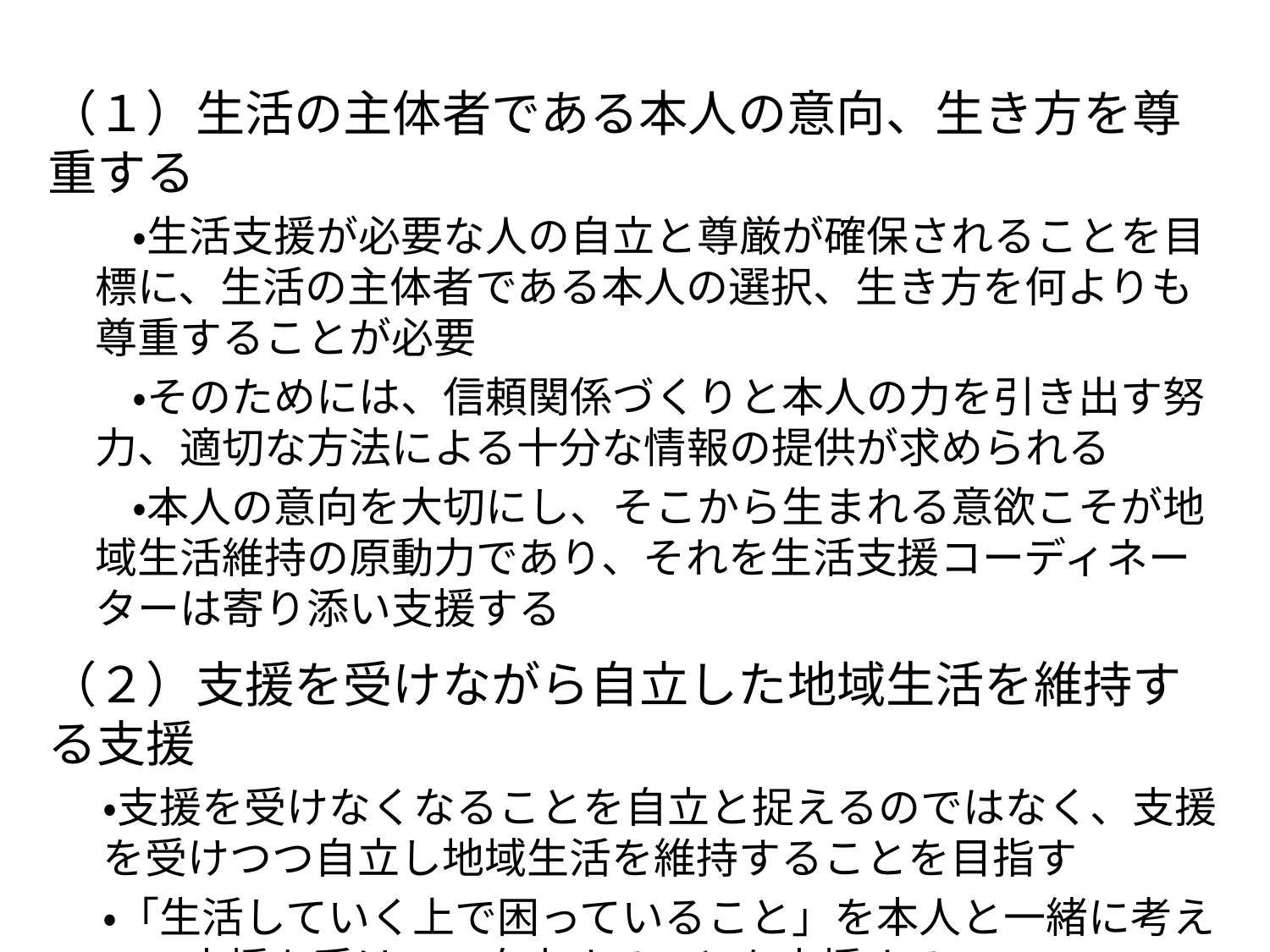

（１）生活の主体者である本人の意向、生き方を尊重する
　　・生活支援が必要な人の自立と尊厳が確保されることを目標に、生活の主体者である本人の選択、生き方を何よりも尊重することが必要
　　・そのためには、信頼関係づくりと本人の力を引き出す努力、適切な方法による十分な情報の提供が求められる
　　・本人の意向を大切にし、そこから生まれる意欲こそが地域生活維持の原動力であり、それを生活支援コーディネーターは寄り添い支援する
（２）支援を受けながら自立した地域生活を維持する支援
・支援を受けなくなることを自立と捉えるのではなく、支援を受けつつ自立し地域生活を維持することを目指す
・「生活していく上で困っていること」を本人と一緒に考えて、支援を受けつつ自立することを支援する